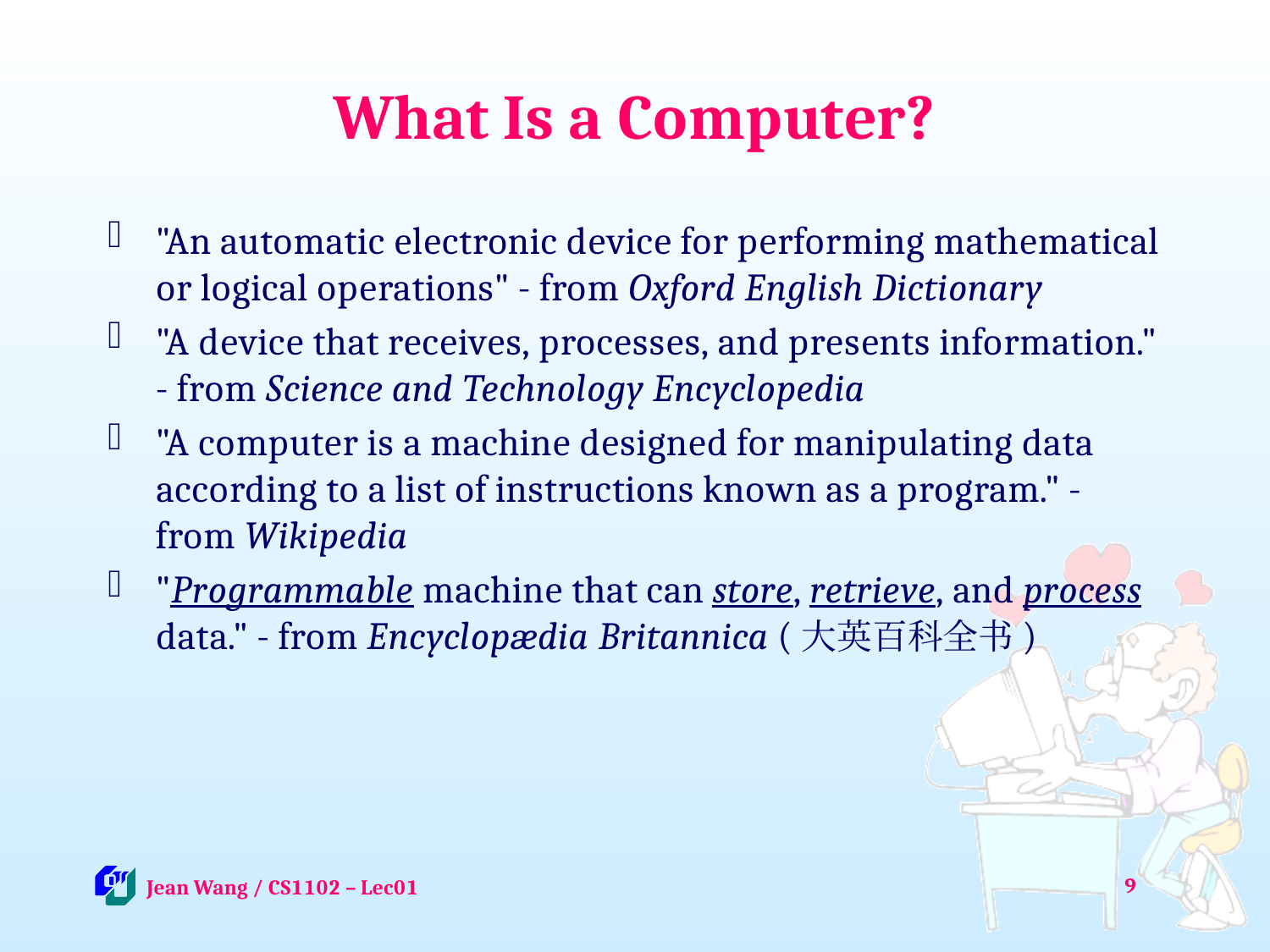

# What Is a Computer?
"An automatic electronic device for performing mathematical or logical operations" - from Oxford English Dictionary
"A device that receives, processes, and presents information." - from Science and Technology Encyclopedia
"A computer is a machine designed for manipulating data according to a list of instructions known as a program." - from Wikipedia
"Programmable machine that can store, retrieve, and process data." - from Encyclopædia Britannica (大英百科全书)
9
    Jean Wang / CS1102 – Lec01